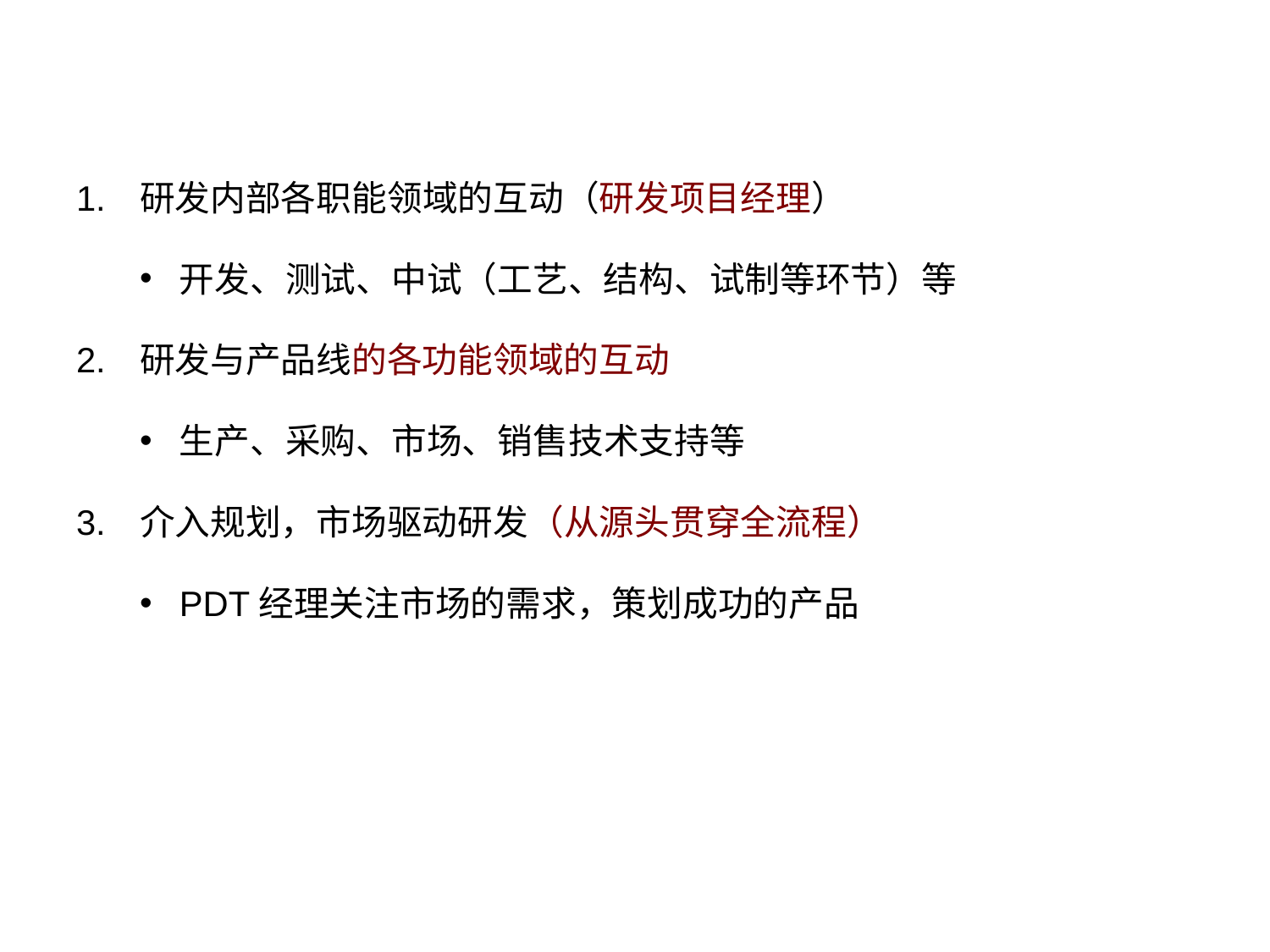

# PDT经理成长的三个阶段
研发内部各职能领域的互动（研发项目经理）
开发、测试、中试（工艺、结构、试制等环节）等
研发与产品线的各功能领域的互动
生产、采购、市场、销售技术支持等
介入规划，市场驱动研发（从源头贯穿全流程）
PDT经理关注市场的需求，策划成功的产品